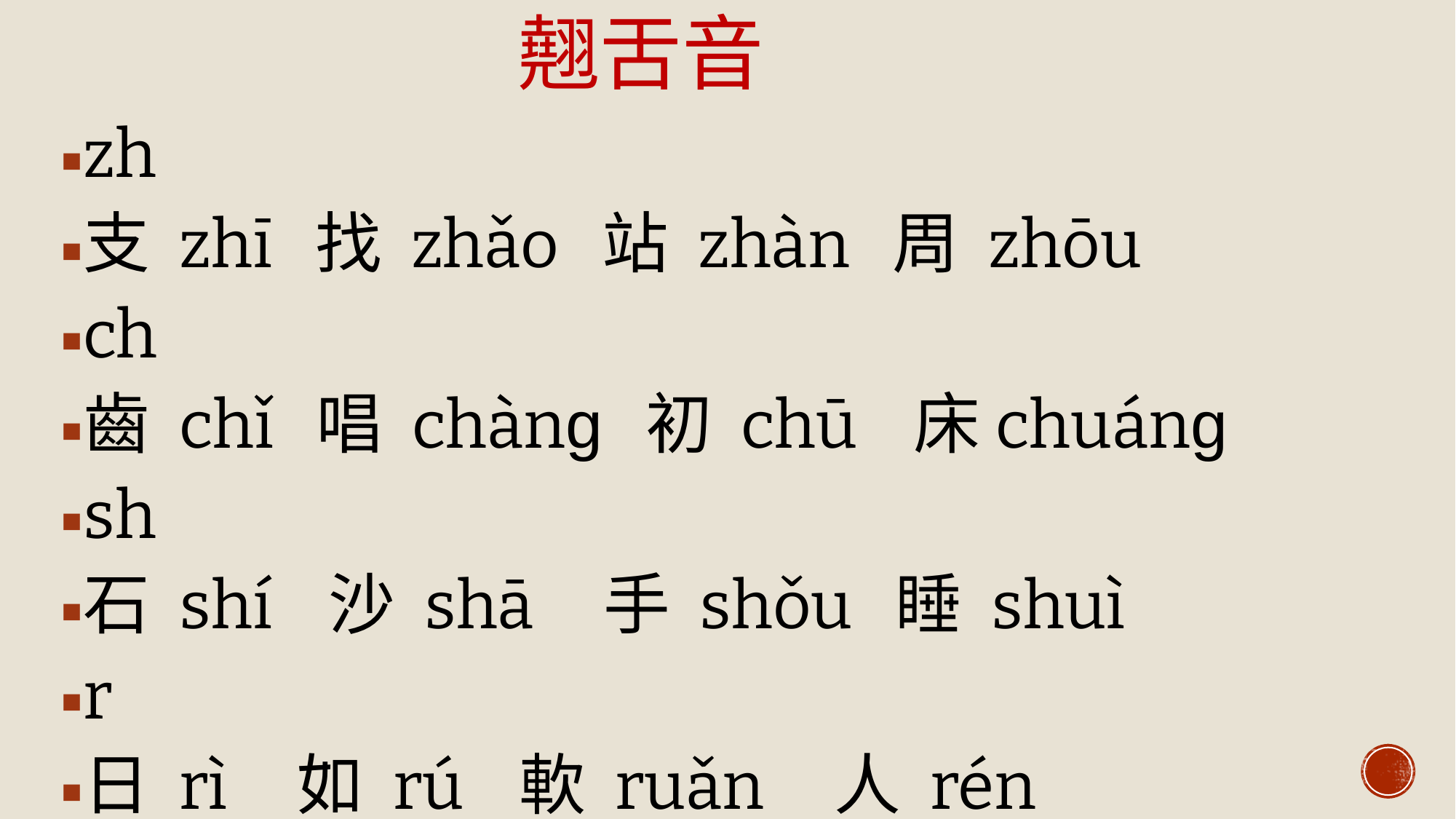

# 翹舌音
zh
支 zhī  找 zhǎo  站 zhàn  周 zhōu
ch
齒 chǐ  唱 chànɡ  初 chū   床chuánɡ
sh
石 shí   沙 shā    手 shǒu  睡 shuì
r
日 rì    如 rú   軟 ruǎn    人 rén